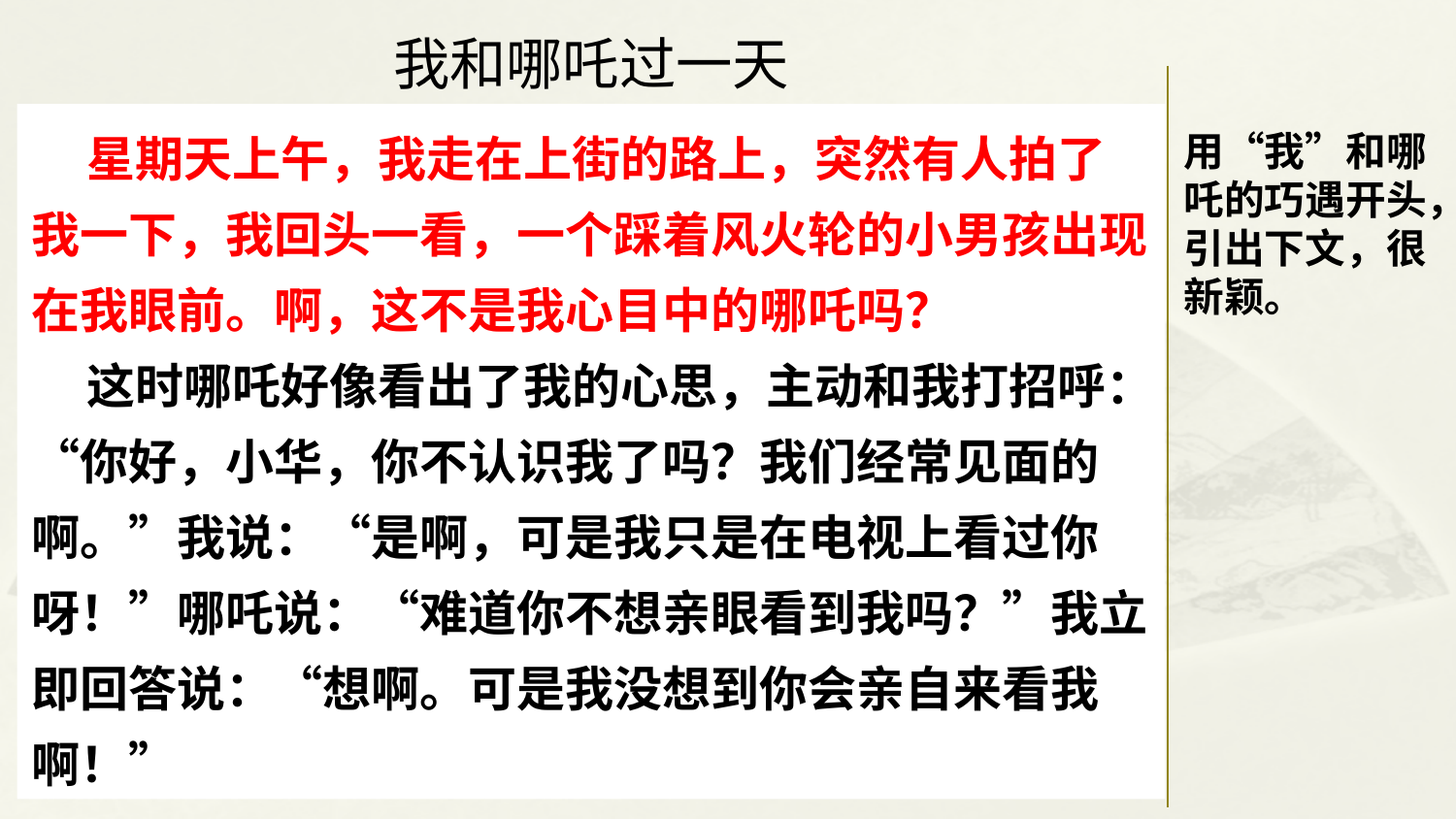

我和哪吒过一天
    星期天上午，我走在上街的路上，突然有人拍了我一下，我回头一看，一个踩着风火轮的小男孩出现在我眼前。啊，这不是我心目中的哪吒吗？
    这时哪吒好像看出了我的心思，主动和我打招呼：“你好，小华，你不认识我了吗？我们经常见面的啊。”我说：“是啊，可是我只是在电视上看过你呀！”哪吒说：“难道你不想亲眼看到我吗？”我立即回答说：“想啊。可是我没想到你会亲自来看我啊！”
用“我”和哪吒的巧遇开头，引出下文，很新颖。